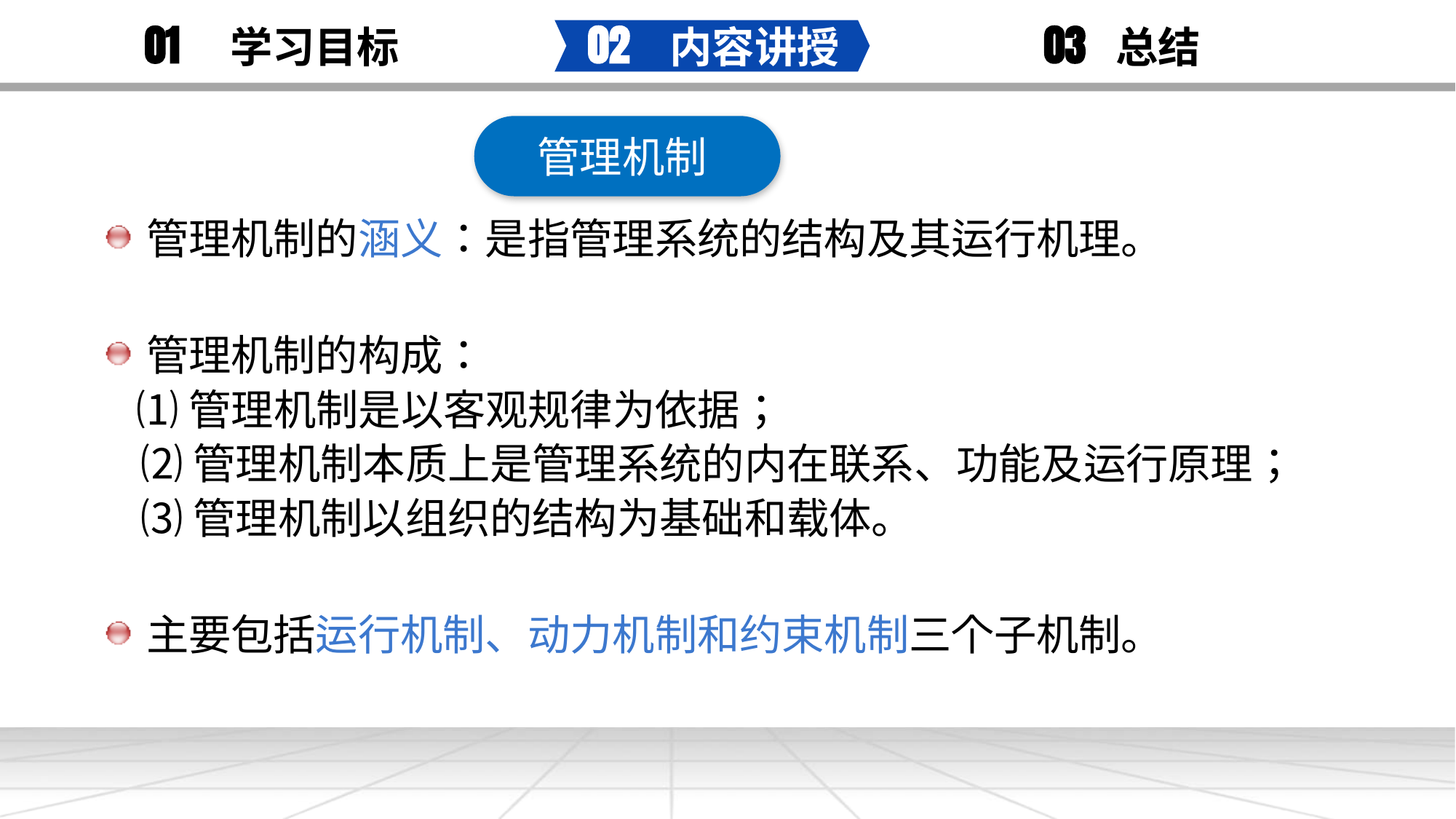

02   内容讲授
03  总结
01    学习目标

管理机制
管理机制的涵义：是指管理系统的结构及其运行机理。

管理机制的构成：
   ⑴管理机制是以客观规律为依据；
   ⑵管理机制本质上是管理系统的内在联系、功能及运行原理；
   ⑶管理机制以组织的结构为基础和载体。

主要包括运行机制、动力机制和约束机制三个子机制。